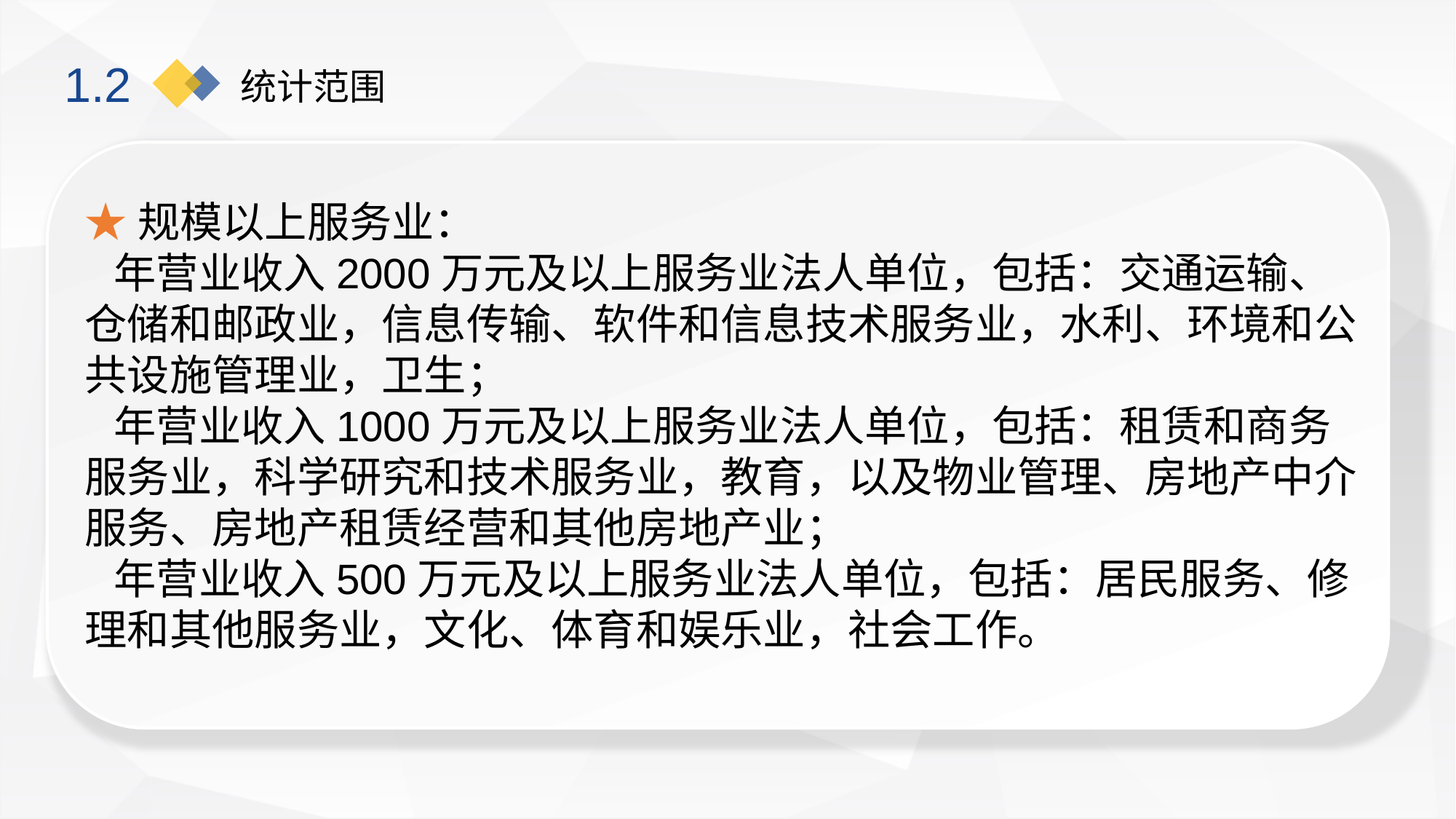

统计范围
1.2

★规模以上服务业：
  年营业收入2000万元及以上服务业法人单位，包括：交通运输、仓储和邮政业，信息传输、软件和信息技术服务业，水利、环境和公共设施管理业，卫生；
  年营业收入1000万元及以上服务业法人单位，包括：租赁和商务服务业，科学研究和技术服务业，教育，以及物业管理、房地产中介服务、房地产租赁经营和其他房地产业；
  年营业收入500万元及以上服务业法人单位，包括：居民服务、修理和其他服务业，文化、体育和娱乐业，社会工作。